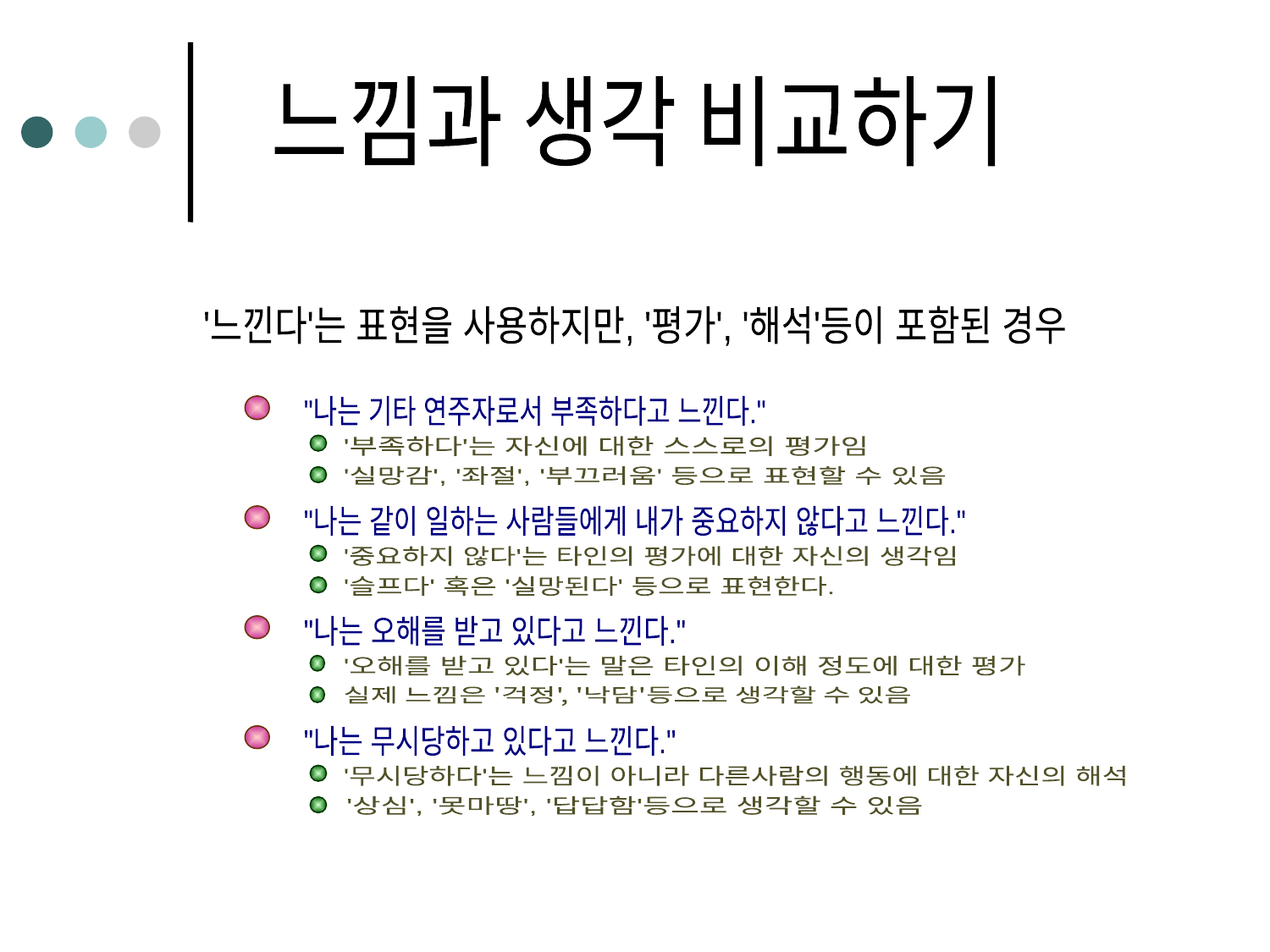

느낌과 생각 비교하기

'느낀다'는 표현을 사용하지만, 생각을 표현하는 경우
'느낀다'는 표현을 사용하지만, '평가', '해석'등이 포함된 경우

"나는 기타 연주자로서 부족하다고 느낀다."
∼한다고(that), ∼과 같이(like), 마치∼처럼(as if)

"당신은 좀더 분별이 있어야 한다고 느껴."
'부족하다'는 자신에 대한 스스로의 평가임
'실망감', '좌절', '부끄러움' 등으로 표현할 수 있음

"내가 실패한 사람같이 느껴져."

"마치 벽하고 사는 것처럼 느껴져."

"나는 같이 일하는 사람들에게 내가 중요하지 않다고 느낀다."

'중요하지 않다'는 타인의 평가에 대한 자신의 생각임

대명사 : 내가, 너는, 그 남자는, 그 여자는, 그들은, 그것은 등
'슬프다' 혹은 '실망된다' 등으로 표현한다.

"나는 내가 항상 당번인 것 같은 느낌이야."

"나는 오해를 받고 있다고 느낀다."

"나는 그것이 쓸모없다고 느껴져."

'오해를 받고 있다'는 말은 타인의 이해 정도에 대한 평가

"나는 그가 공정한 대우를 받지 못했다고 느겼어."
실제 느낌은 '걱정', '낙담'등으로 생각할 수 있음

사람을 가리키는 이름이나 명사

"나는 무시당하고 있다고 느낀다."

"나는 철수가 꽤 책임감 있게 행동해왔다고 느껴져."

'무시당하다'는 느낌이 아니라 다른사람의 행동에 대한 자신의 해석

"사장이 우리를 조종하는 것처럼 느껴져."
'상심', '못마땅', '답답함'등으로 생각할 수 있음